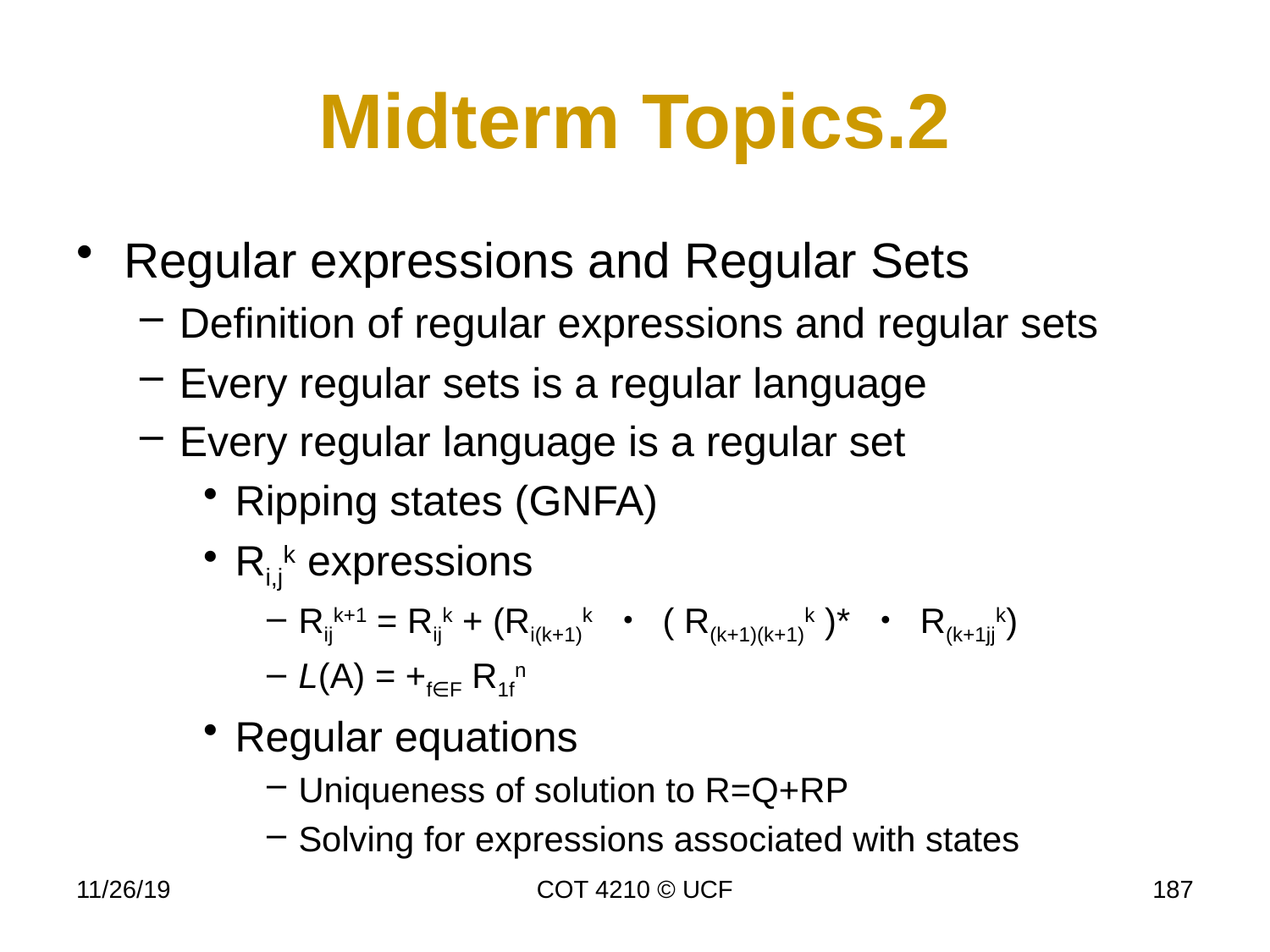

# Midterm Topics.2
Regular expressions and Regular Sets
Definition of regular expressions and regular sets
Every regular sets is a regular language
Every regular language is a regular set
Ripping states (GNFA)
Ri,jk expressions
Rijk+1 = Rijk + (Ri(k+1)k ・ ( R(k+1)(k+1)k )* ・ R(k+1jjk)
L(A) = +f∈F R1fn
Regular equations
Uniqueness of solution to R=Q+RP
Solving for expressions associated with states
11/26/19
COT 4210 © UCF
187